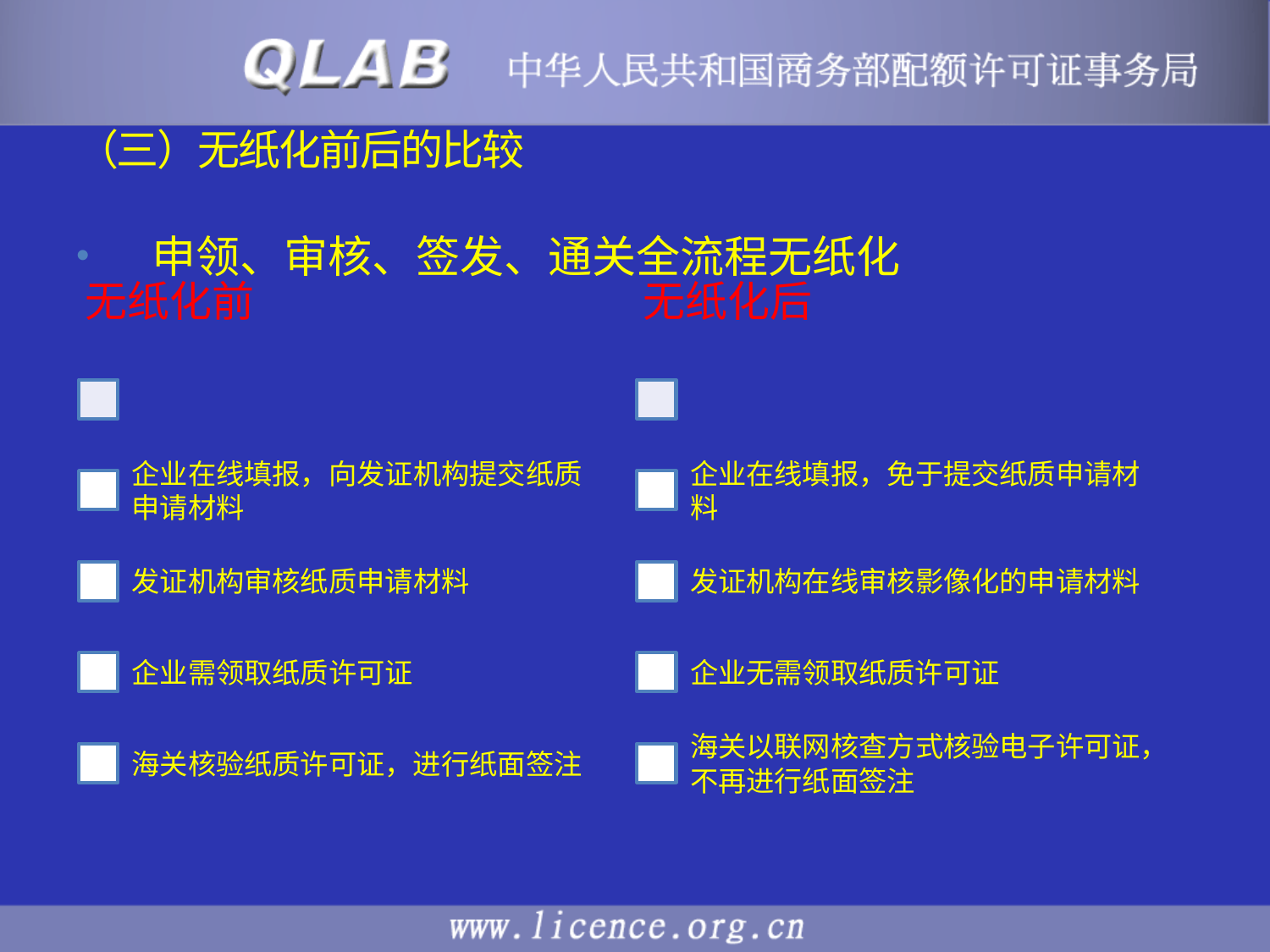

# （三）无纸化前后的比较
    申领、审核、签发、通关全流程无纸化
无纸化前
企业在线填报，向发证机构提交纸质申请材料
发证机构审核纸质申请材料
企业需领取纸质许可证
海关核验纸质许可证，进行纸面签注
无纸化后
企业在线填报，免于提交纸质申请材料
发证机构在线审核影像化的申请材料
企业无需领取纸质许可证
海关以联网核查方式核验电子许可证，不再进行纸面签注